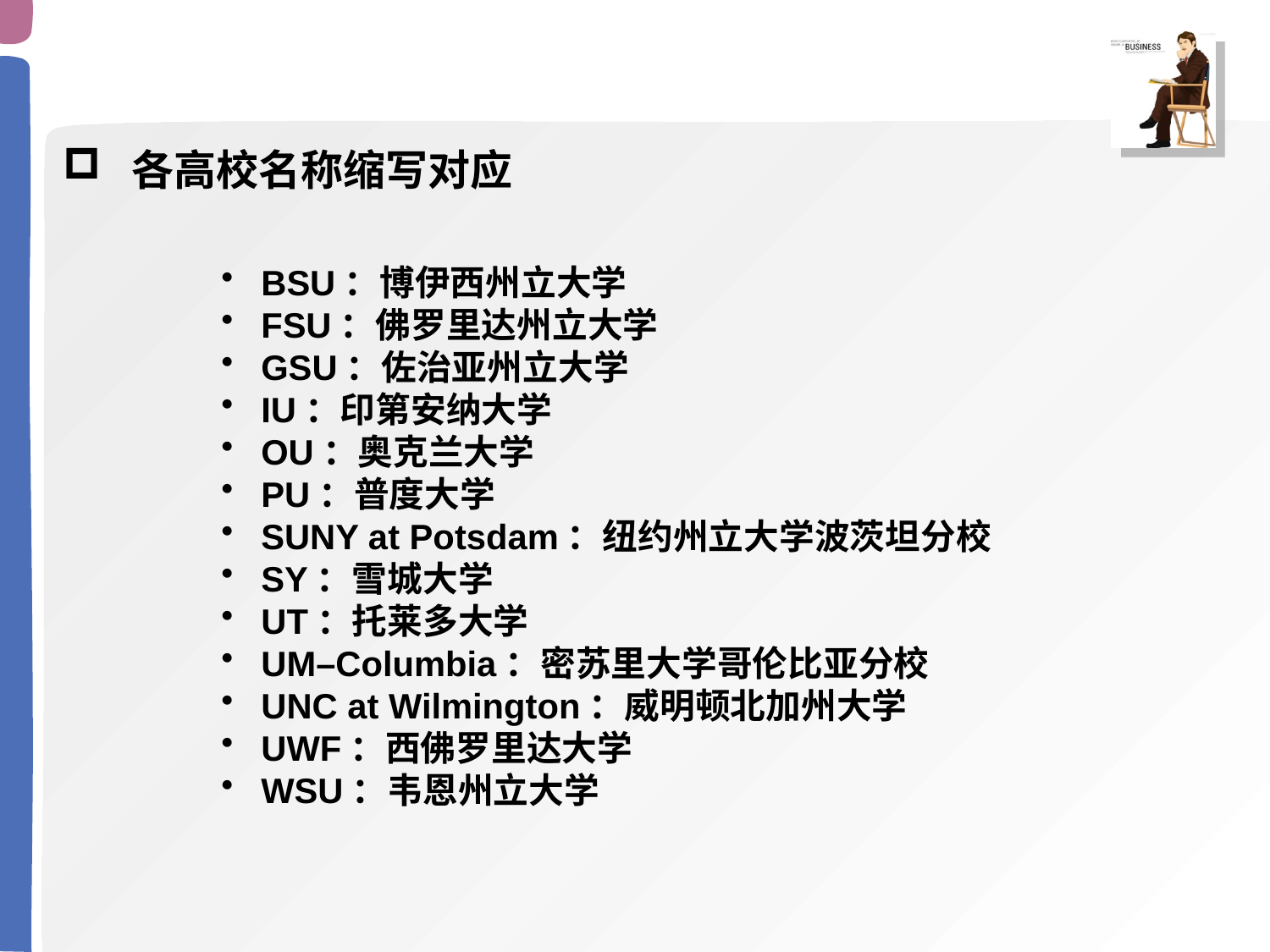

各高校名称缩写对应
 BSU：博伊西州立大学
 FSU：佛罗里达州立大学
 GSU：佐治亚州立大学
 IU：印第安纳大学
 OU：奥克兰大学
 PU：普度大学
 SUNY at Potsdam：纽约州立大学波茨坦分校
 SY：雪城大学
 UT：托莱多大学
 UM–Columbia：密苏里大学哥伦比亚分校
 UNC at Wilmington：威明顿北加州大学
 UWF：西佛罗里达大学
 WSU：韦恩州立大学